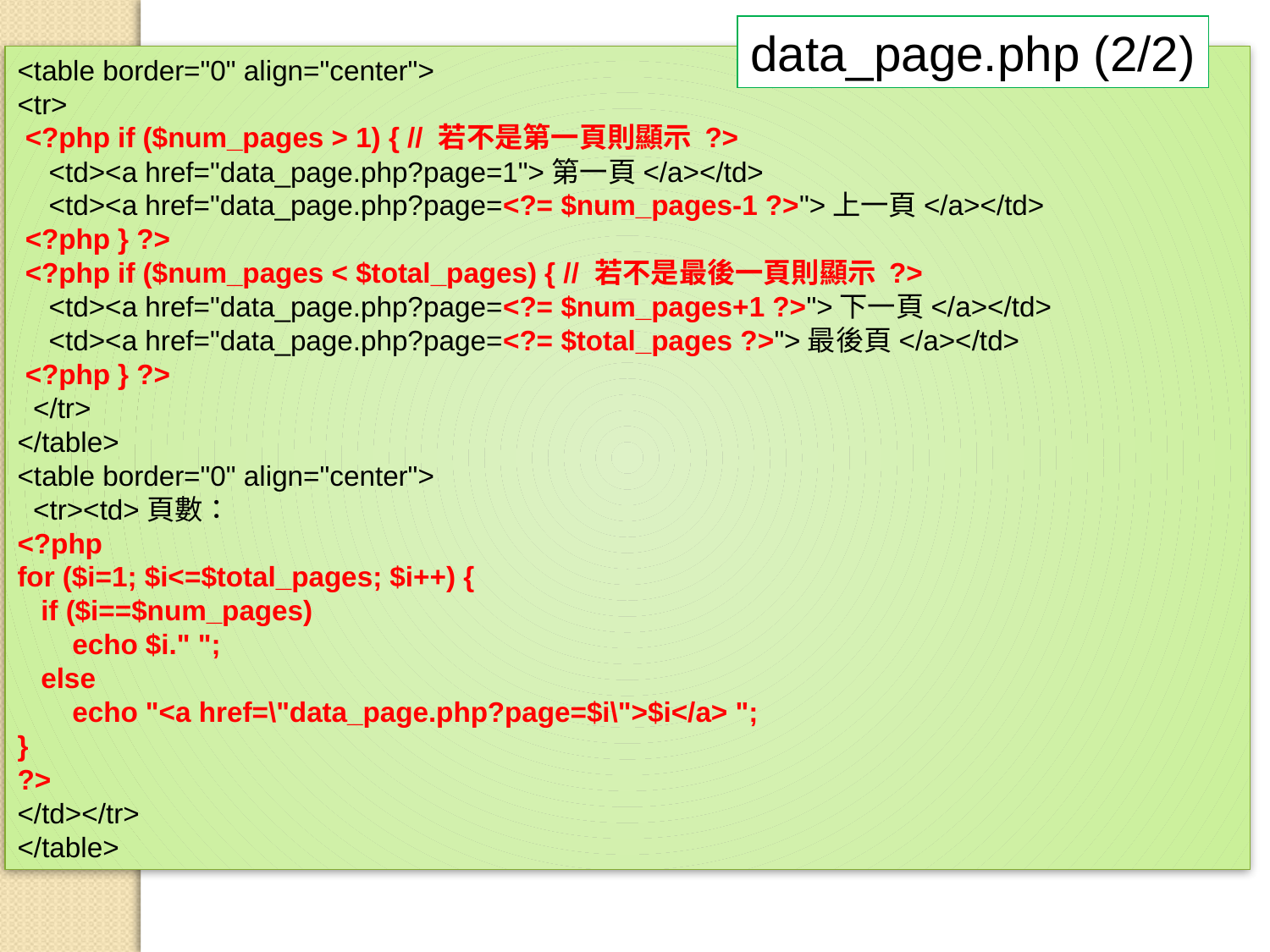

data_page.php (2/2)
<table border="0" align="center">
<tr>
 <?php if ($num_pages > 1) { // 若不是第一頁則顯示 ?>
    <td><a href="data_page.php?page=1">第一頁</a></td>
    <td><a href="data_page.php?page=<?= $num_pages-1 ?>">上一頁</a></td>
 <?php } ?>
 <?php if ($num_pages < $total_pages) { // 若不是最後一頁則顯示 ?>
    <td><a href="data_page.php?page=<?= $num_pages+1 ?>">下一頁</a></td>
    <td><a href="data_page.php?page=<?= $total_pages ?>">最後頁</a></td>
 <?php } ?>
  </tr>
</table>
<table border="0" align="center">
  <tr><td>頁數：
<?php
for ($i=1; $i<=$total_pages; $i++) {
   if ($i==$num_pages)
       echo $i." ";
   else
       echo "<a href=\"data_page.php?page=$i\">$i</a> ";
}
?>
</td></tr>
</table>